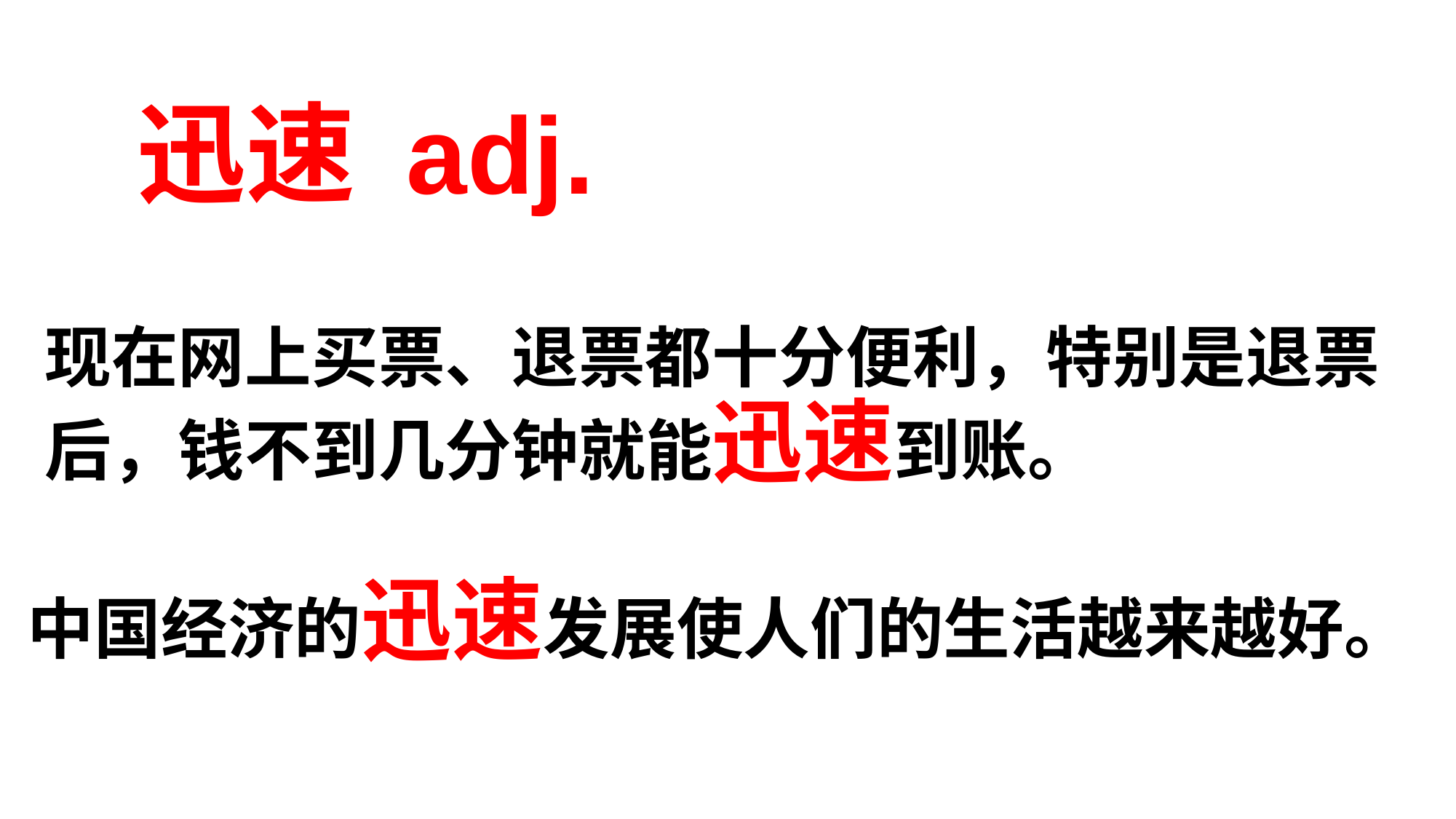

# 迅速 adj.
现在网上买票、退票都十分便利，特别是退票后，钱不到几分钟就能迅速到账。
中国经济的迅速发展使人们的生活越来越好。